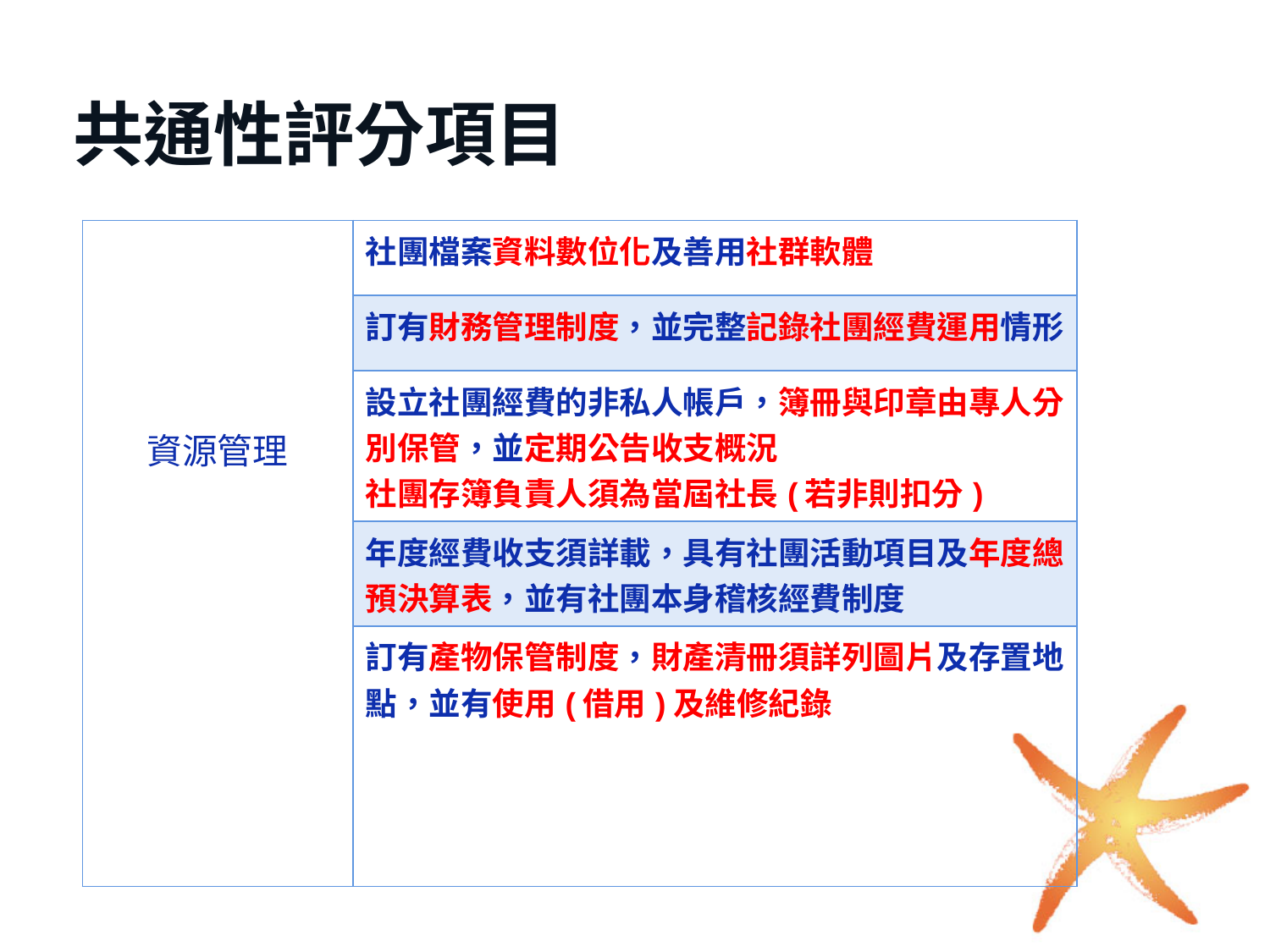

# 共通性評分項目
| 資源管理 | 社團檔案資料數位化及善用社群軟體 |
| --- | --- |
|  | 訂有財務管理制度，並完整記錄社團經費運用情形 |
|  | 設立社團經費的非私人帳戶，簿冊與印章由專人分別保管，並定期公告收支概況 社團存簿負責人須為當屆社長(若非則扣分) |
|  | 年度經費收支須詳載，具有社團活動項目及年度總預決算表，並有社團本身稽核經費制度 |
|  | 訂有產物保管制度，財產清冊須詳列圖片及存置地點，並有使用(借用)及維修紀錄 |